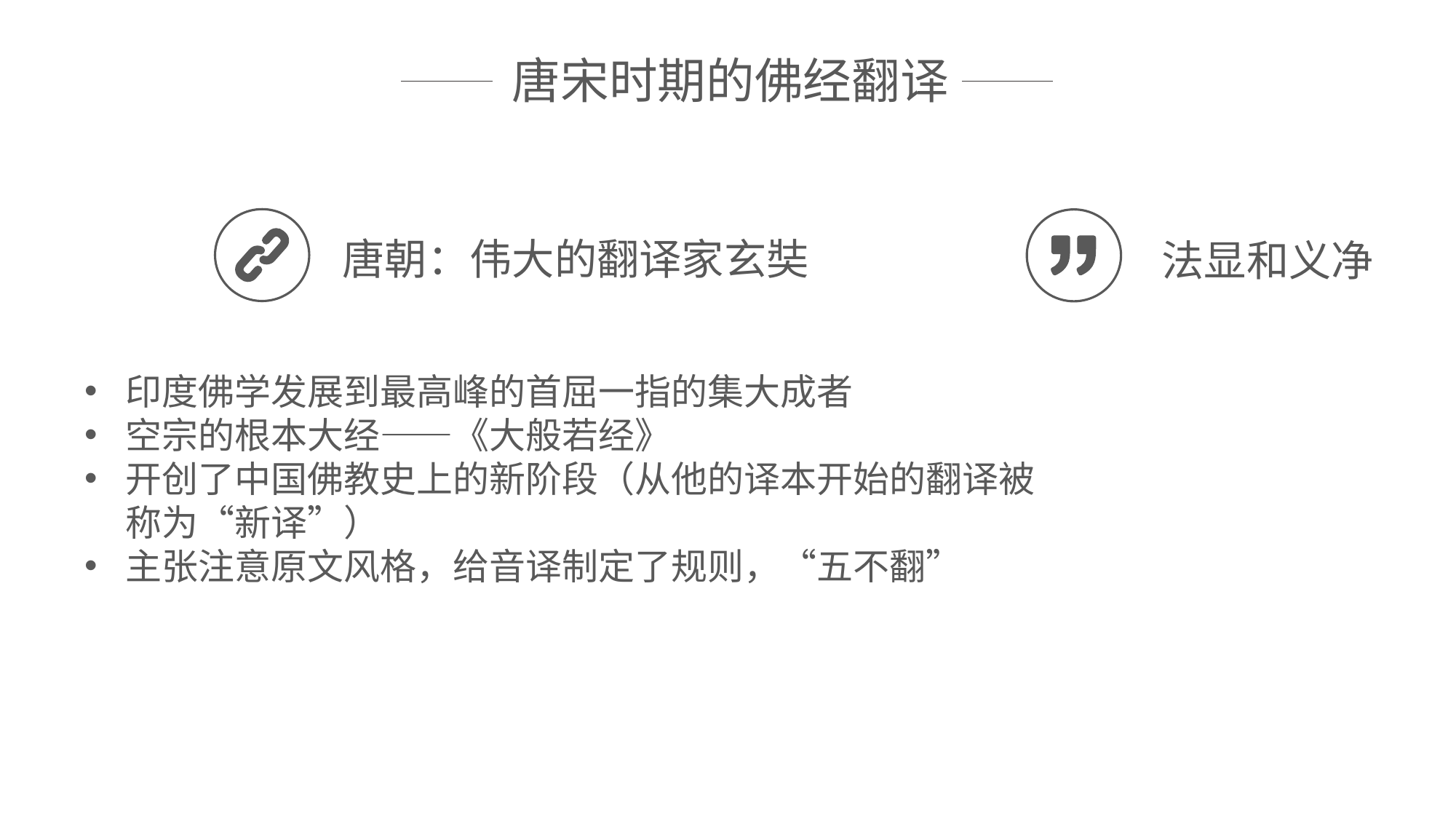

唐宋时期的佛经翻译

唐朝：伟大的翻译家玄奘

法显和义净

印度佛学发展到最高峰的首屈一指的集大成者
空宗的根本大经——《大般若经》
开创了中国佛教史上的新阶段（从他的译本开始的翻译被称为“新译”）
主张注意原文风格，给音译制定了规则，“五不翻”